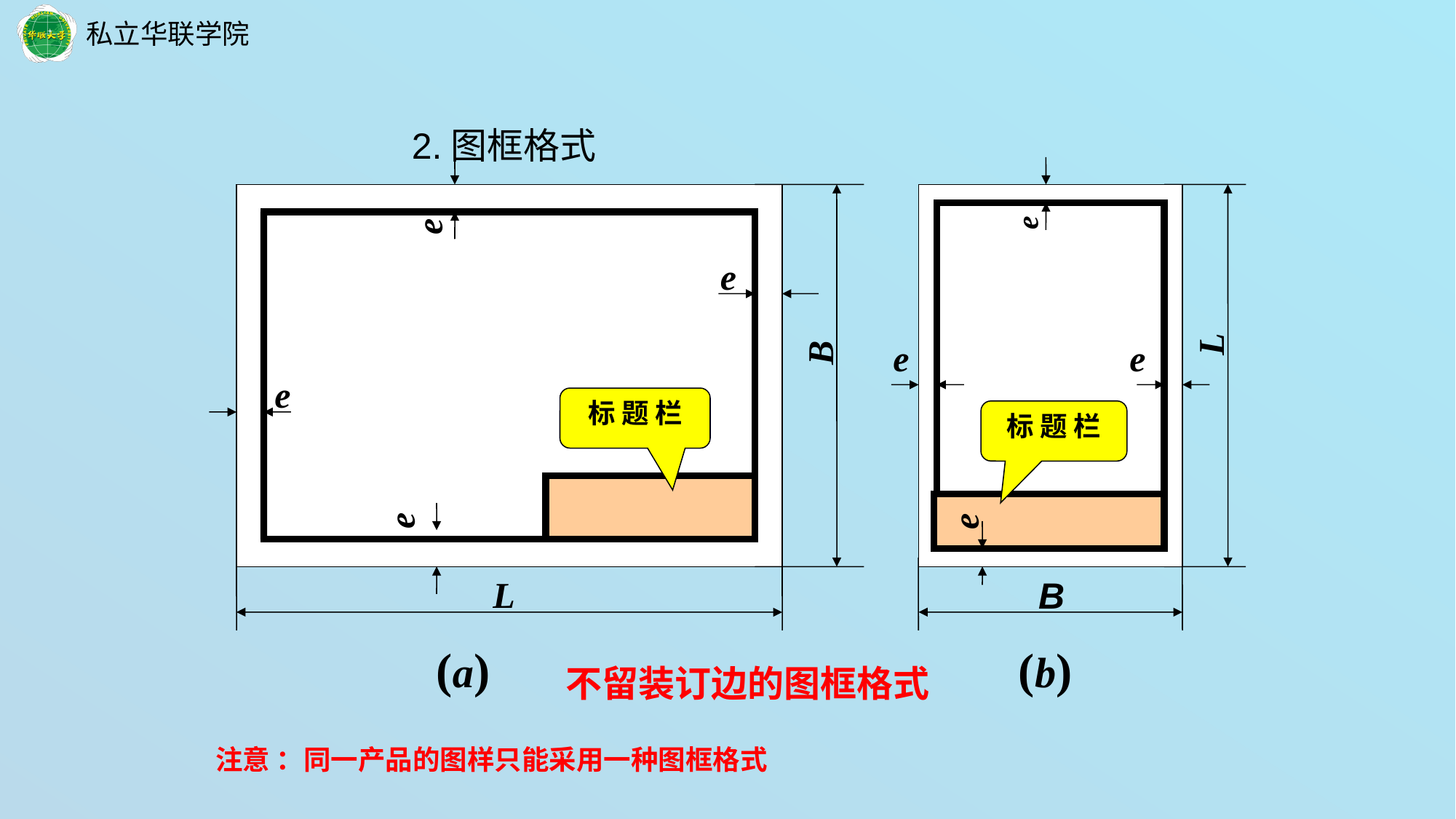

2.图框格式

e

e

B
e
标 题 栏

e

L

(a)

  e

L
e
e

标 题 栏
 e

B

(b)
不留装订边的图框格式
注意 ：同一产品的图样只能采用一种图框格式